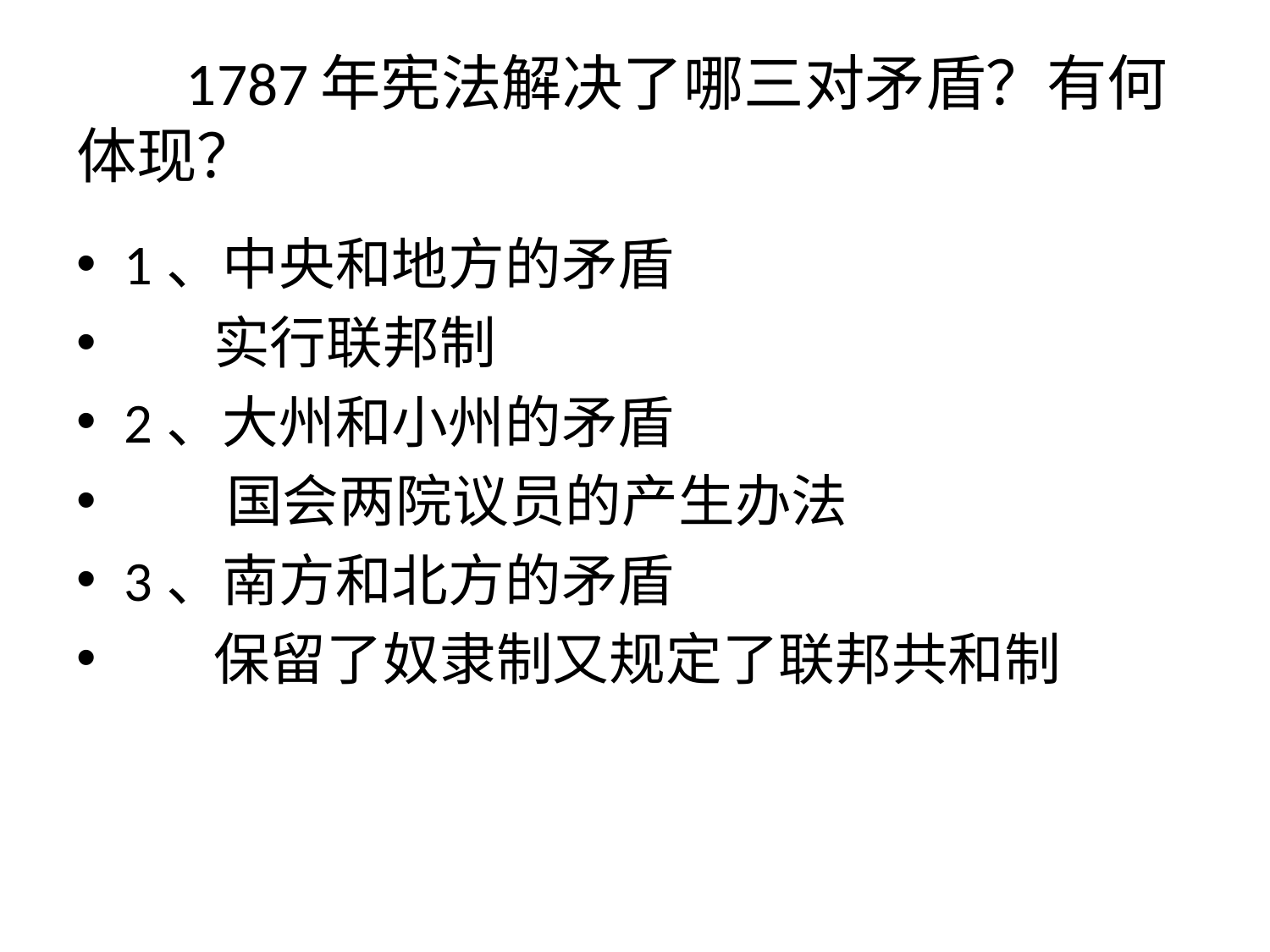

# 1787年宪法解决了哪三对矛盾？有何体现？
1、中央和地方的矛盾
      实行联邦制
2、大州和小州的矛盾
       国会两院议员的产生办法
3、南方和北方的矛盾
      保留了奴隶制又规定了联邦共和制